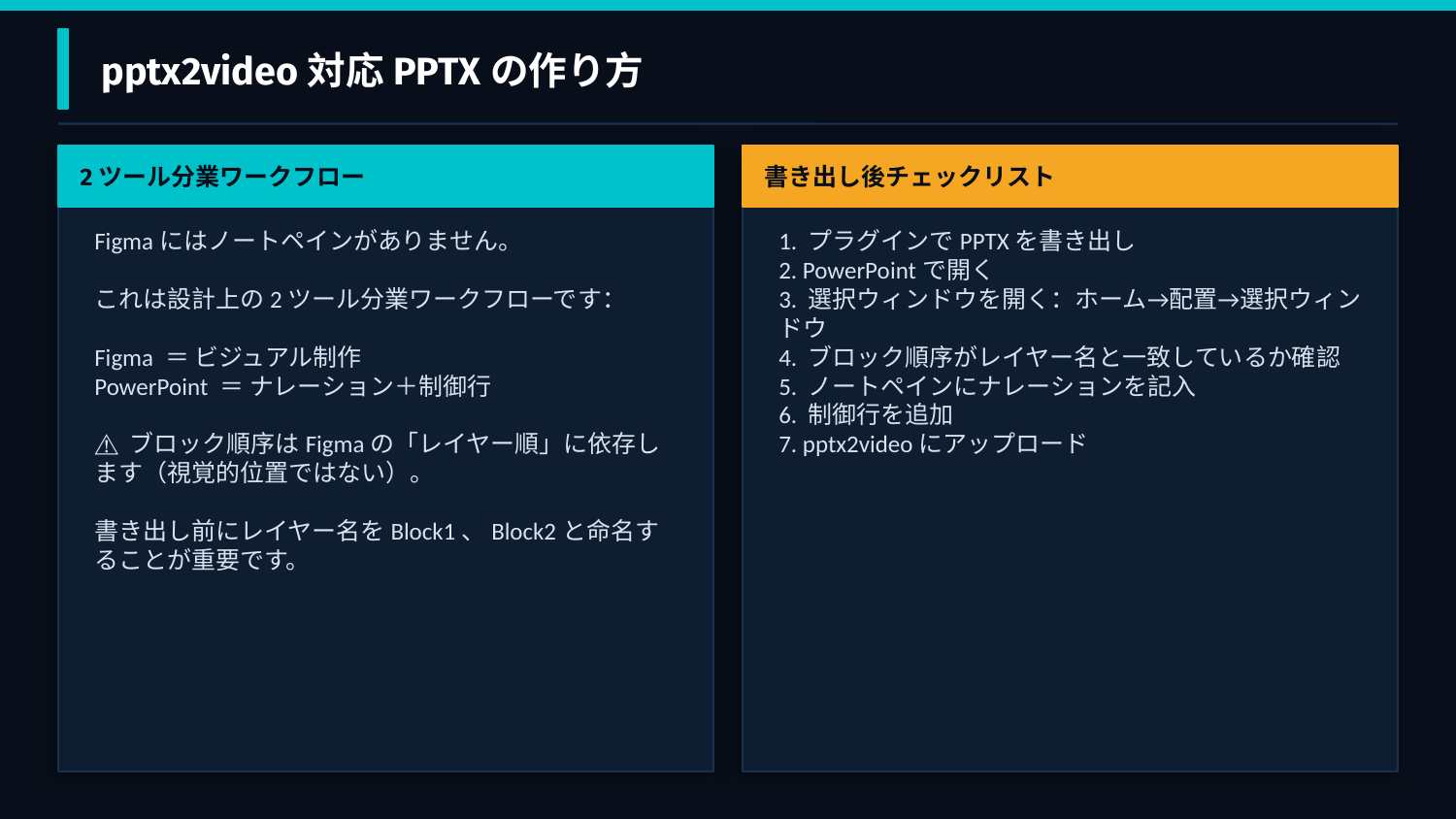

pptx2video対応PPTXの作り方

2ツール分業ワークフロー

書き出し後チェックリスト
Figmaにはノートペインがありません。

これは設計上の2ツール分業ワークフローです：

Figma ＝ ビジュアル制作
PowerPoint ＝ ナレーション＋制御行

⚠ ブロック順序はFigmaの「レイヤー順」に依存します（視覚的位置ではない）。

書き出し前にレイヤー名をBlock1、Block2と命名することが重要です。
1. プラグインでPPTXを書き出し
2. PowerPointで開く
3. 選択ウィンドウを開く：ホーム→配置→選択ウィンドウ
4. ブロック順序がレイヤー名と一致しているか確認
5. ノートペインにナレーションを記入
6. 制御行を追加
7. pptx2videoにアップロード